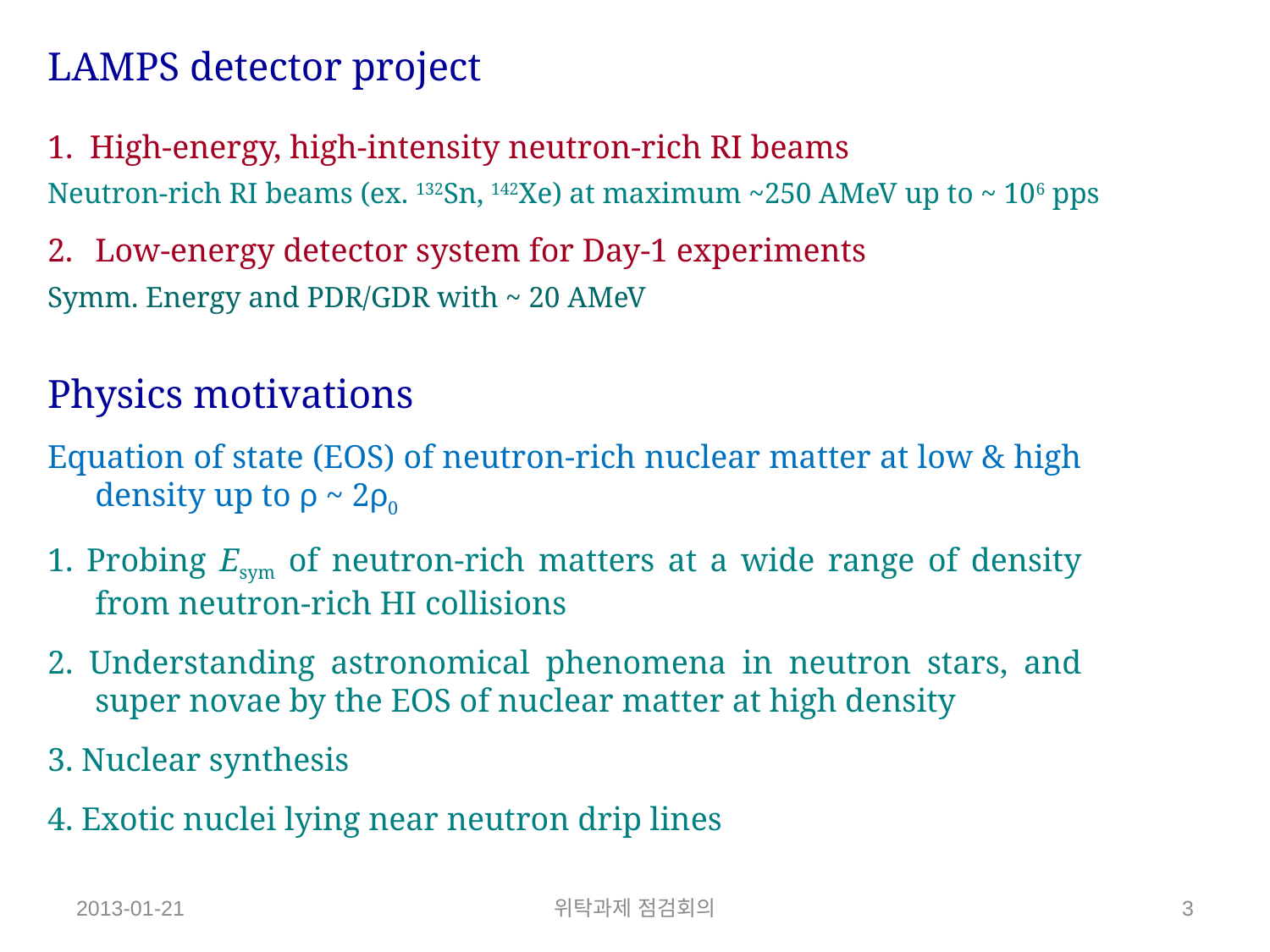

LAMPS detector project

1.  High-energy, high-intensity neutron-rich RI beams
Neutron-rich RI beams (ex. 132Sn, 142Xe) at maximum ~250 AMeV up to ~ 106 pps
Low-energy detector system for Day-1 experiments
Symm. Energy and PDR/GDR with ~ 20 AMeV

Physics motivations
Equation of state (EOS) of neutron-rich nuclear matter at low & high density up to ρ ~ 2ρ0
1. Probing Esym of neutron-rich matters at a wide range of density from neutron-rich HI collisions
2. Understanding astronomical phenomena in neutron stars, and super novae by the EOS of nuclear matter at high density
3. Nuclear synthesis
4. Exotic nuclei lying near neutron drip lines
2013-01-21
위탁과제 점검회의
3